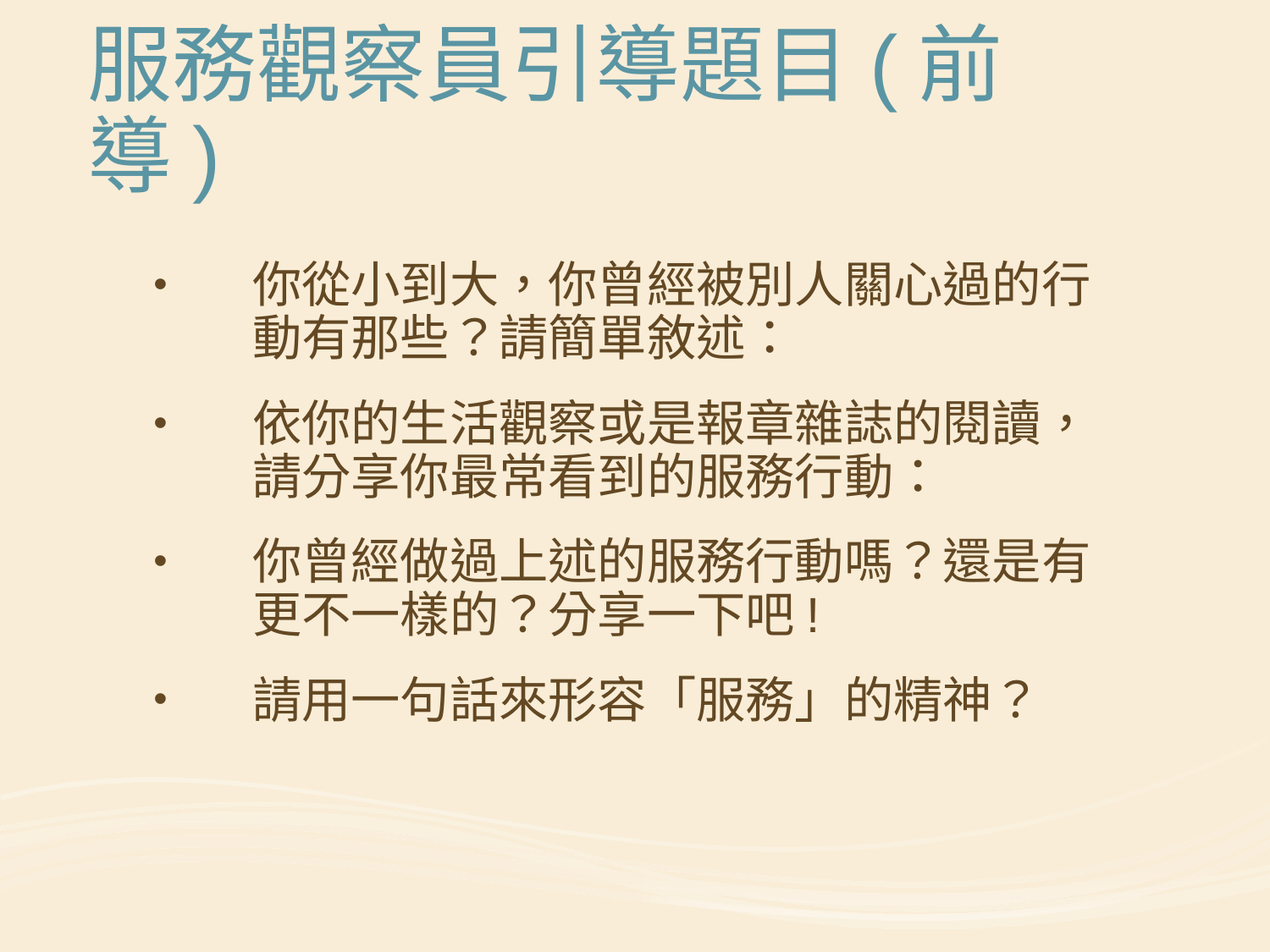

# 服務觀察員引導題目(前導)
你從小到大，你曾經被別人關心過的行動有那些？請簡單敘述：
依你的生活觀察或是報章雜誌的閱讀，請分享你最常看到的服務行動：
你曾經做過上述的服務行動嗎？還是有更不一樣的？分享一下吧!
請用一句話來形容「服務」的精神？